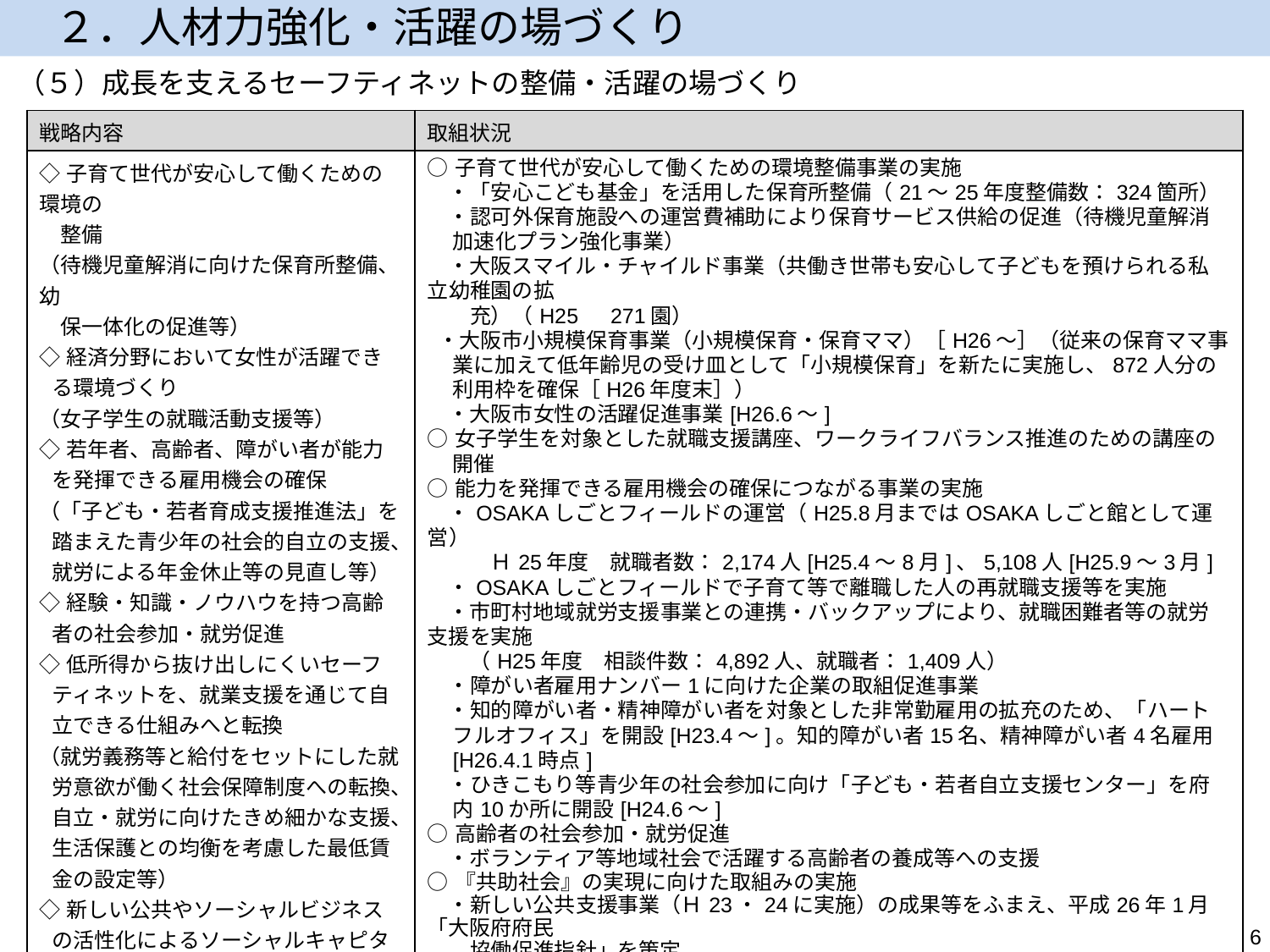

２．人材力強化・活躍の場づくり
（５）成長を支えるセーフティネットの整備・活躍の場づくり
| 戦略内容 | 取組状況 |
| --- | --- |
| ◇子育て世代が安心して働くための環境の 　整備 （待機児童解消に向けた保育所整備、幼 　保一体化の促進等） ◇経済分野において女性が活躍できる環境づくり （女子学生の就職活動支援等） ◇若年者、高齢者、障がい者が能力を発揮できる雇用機会の確保 （「子ども・若者育成支援推進法」を踏まえた青少年の社会的自立の支援、就労による年金休止等の見直し等） ◇経験・知識・ノウハウを持つ高齢者の社会参加・就労促進 ◇低所得から抜け出しにくいセーフティネットを、就業支援を通じて自立できる仕組みへと転換 （就労義務等と給付をセットにした就労意欲が働く社会保障制度への転換、自立・就労に向けたきめ細かな支援、生活保護との均衡を考慮した最低賃金の設定等） ◇新しい公共やソーシャルビジネスの活性化によるソーシャルキャピタルの充実 （高齢者や女性などの潜在労働力の活用、福祉・介護・保育などの社会的課題を解決するソーシャルビジネスの創出等） ◇貸金業法改正に対応した借り手の保護・救済のためのセーフティネット確立 （借り手の立場から債務整理・再チャレンジを支援） | ○子育て世代が安心して働くための環境整備事業の実施 　・「安心こども基金」を活用した保育所整備（21～25年度整備数：324箇所） 　・認可外保育施設への運営費補助により保育サービス供給の促進（待機児童解消加速化プラン強化事業） 　・大阪スマイル・チャイルド事業（共働き世帯も安心して子どもを預けられる私立幼稚園の拡 　　充）（H25　271園） ・大阪市小規模保育事業（小規模保育・保育ママ）［H26～］（従来の保育ママ事業に加えて低年齢児の受け皿として「小規模保育」を新たに実施し、872人分の利用枠を確保［H26年度末］） 　・大阪市女性の活躍促進事業[H26.6～]　 ○女子学生を対象とした就職支援講座、ワークライフバランス推進のための講座の開催 ○能力を発揮できる雇用機会の確保につながる事業の実施 　・OSAKAしごとフィールドの運営（H25.8月まではOSAKAしごと館として運営） 　　　Ｈ25年度　就職者数：2,174人[H25.4～8月]、5,108人[H25.9～3月] 　・OSAKAしごとフィールドで子育て等で離職した人の再就職支援等を実施 　・市町村地域就労支援事業との連携・バックアップにより、就職困難者等の就労支援を実施 　　（H25年度　相談件数：4,892人、就職者：1,409人） 　・障がい者雇用ナンバー1に向けた企業の取組促進事業 　・知的障がい者・精神障がい者を対象とした非常勤雇用の拡充のため、「ハートフルオフィス」を開設[H23.4～]。知的障がい者15名、精神障がい者4名雇用[H26.4.1時点] 　・ひきこもり等青少年の社会参加に向け「子ども・若者自立支援センター」を府内10か所に開設[H24.6～] ○高齢者の社会参加・就労促進 　・ボランティア等地域社会で活躍する高齢者の養成等への支援 ○『共助社会』の実現に向けた取組みの実施 　・新しい公共支援事業（Ｈ23・24に実施）の成果等をふまえ、平成26年1月「大阪府府民　 　　協働促進指針」を策定 　・市民公益税制の導入を進めるなど環境整備 ○借金問題の解決に資するため、債務整理を推進するとともに、債務者の自立・再チャレンジを支援する総合的な取組みの実施 　・過払請求等債務整理に関する支援の充実 　・総合的な相談の実施（H25年度電話相談延べ2,039件、来庁相談延べ158件） |
6